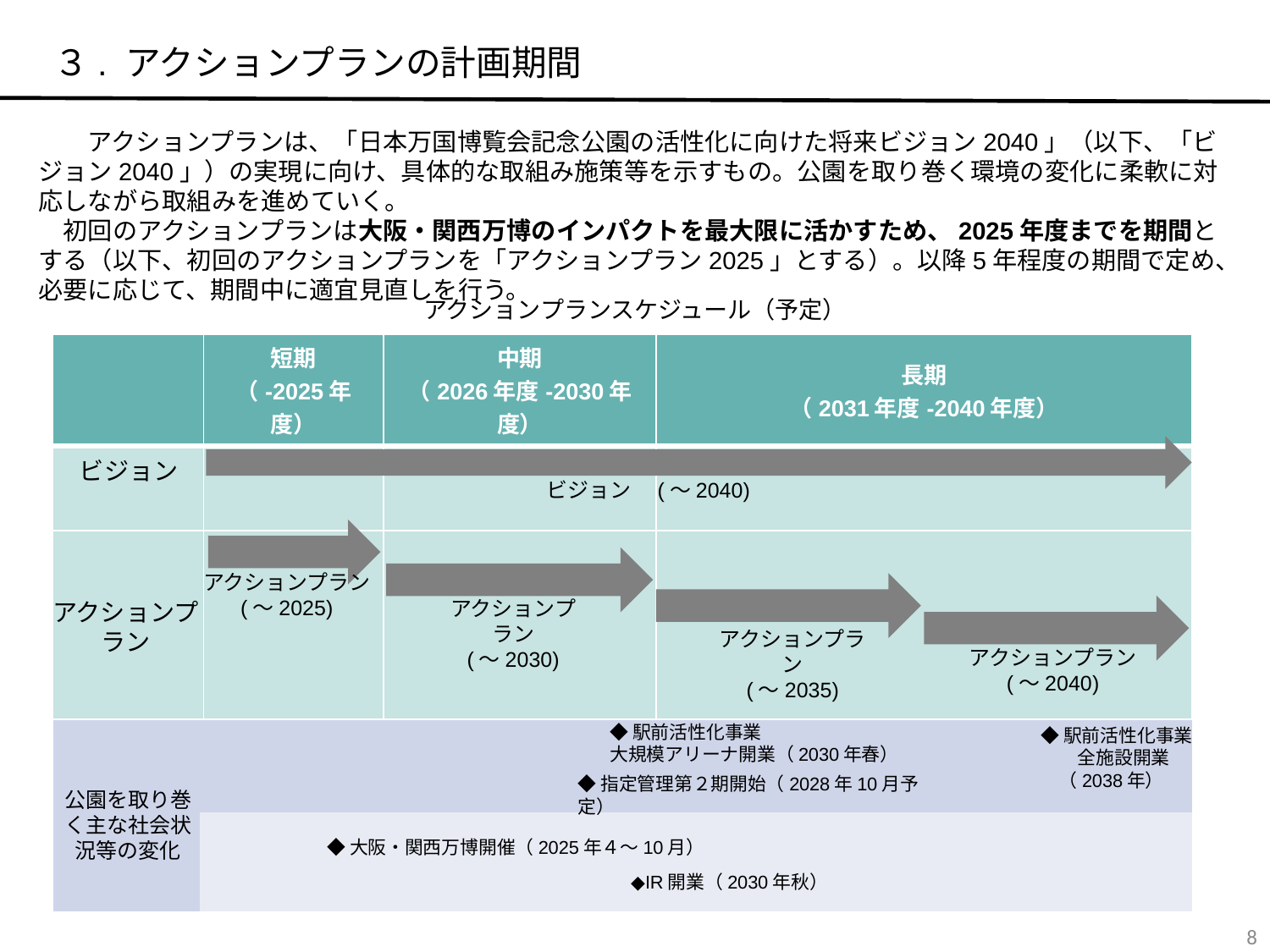

３. アクションプランの計画期間
　　アクションプランは、「日本万国博覧会記念公園の活性化に向けた将来ビジョン2040」（以下、「ビジョン2040」）の実現に向け、具体的な取組み施策等を示すもの。公園を取り巻く環境の変化に柔軟に対応しながら取組みを進めていく。
　初回のアクションプランは大阪・関西万博のインパクトを最大限に活かすため、2025年度までを期間とする（以下、初回のアクションプランを「アクションプラン2025」とする）。以降5年程度の期間で定め、必要に応じて、期間中に適宜見直しを行う。
アクションプランスケジュール（予定）
|  | 短期 （-2025年度） | 中期 （2026年度-2030年度） | 長期 （2031年度-2040年度） |
| --- | --- | --- | --- |
|  |  |  |  |
|  |  |  |  |

ビジョン
ビジョン　(～2040)

アクションプラン
(～2025)

アクションプラン
(～2030)

アクションプラン

|  |  |  |  |
| --- | --- | --- | --- |
|  |  |  |  |
|  |  |  |  |
アクションプラン
(～2035)

アクションプラン
(～2040)
◆駅前活性化事業
大規模アリーナ開業（2030年春）
◆駅前活性化事業
　　全施設開業
　（2038年）
◆指定管理第２期開始（2028年10月予定）
公園を取り巻く主な社会状況等の変化
◆大阪・関西万博開催（2025年４～10月）

◆IR開業（2030年秋）

8